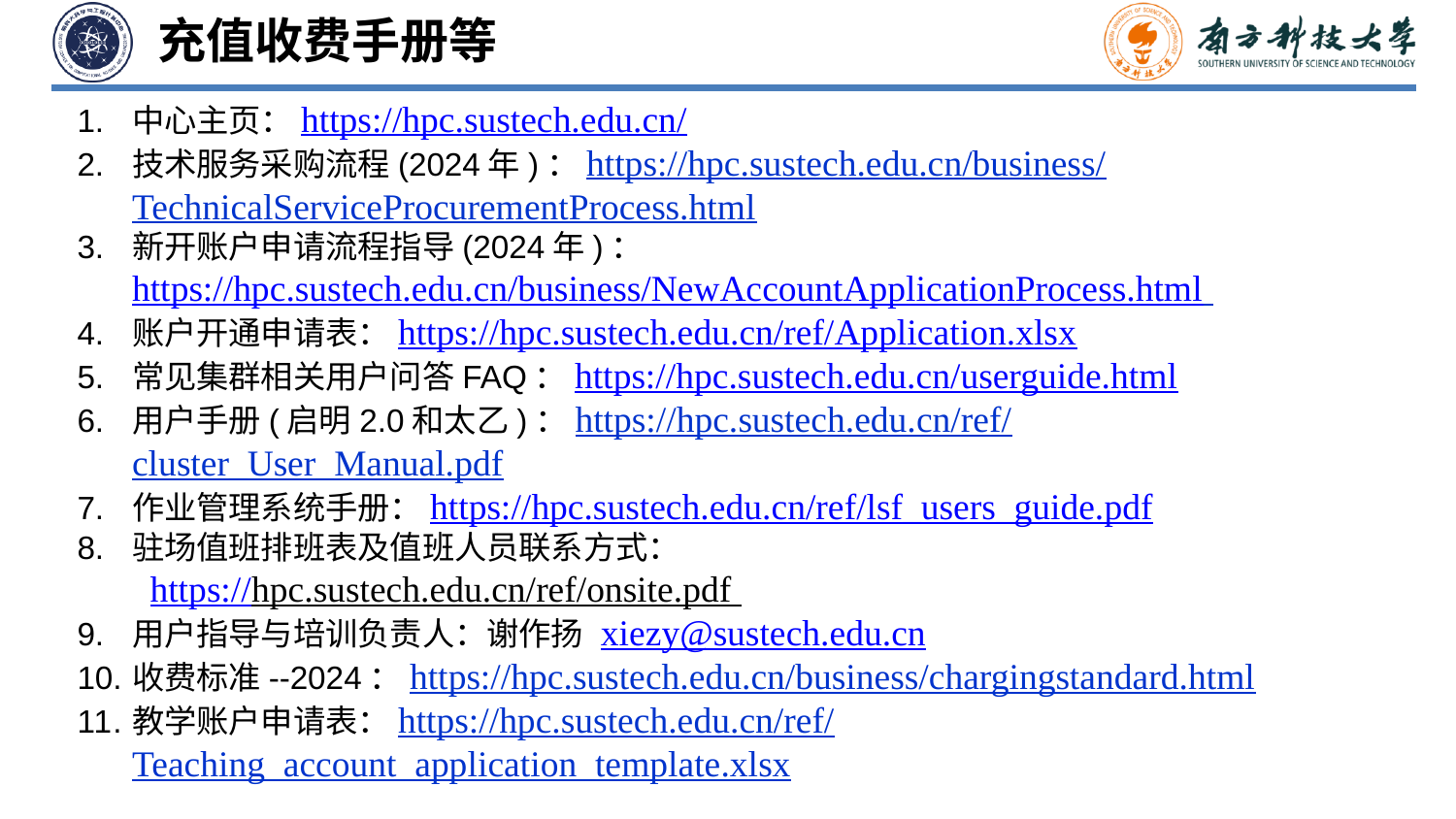

充值收费手册等
中心主页：https://hpc.sustech.edu.cn/
技术服务采购流程(2024年)：https://hpc.sustech.edu.cn/business/TechnicalServiceProcurementProcess.html
新开账户申请流程指导(2024年)：https://hpc.sustech.edu.cn/business/NewAccountApplicationProcess.html
账户开通申请表：https://hpc.sustech.edu.cn/ref/Application.xlsx
常见集群相关用户问答FAQ：https://hpc.sustech.edu.cn/userguide.html
用户手册(启明2.0和太乙)：https://hpc.sustech.edu.cn/ref/cluster_User_Manual.pdf
作业管理系统手册：https://hpc.sustech.edu.cn/ref/lsf_users_guide.pdf
驻场值班排班表及值班人员联系方式：
https://hpc.sustech.edu.cn/ref/onsite.pdf
用户指导与培训负责人：谢作扬 xiezy@sustech.edu.cn
收费标准--2024：https://hpc.sustech.edu.cn/business/chargingstandard.html
教学账户申请表：https://hpc.sustech.edu.cn/ref/Teaching_account_application_template.xlsx